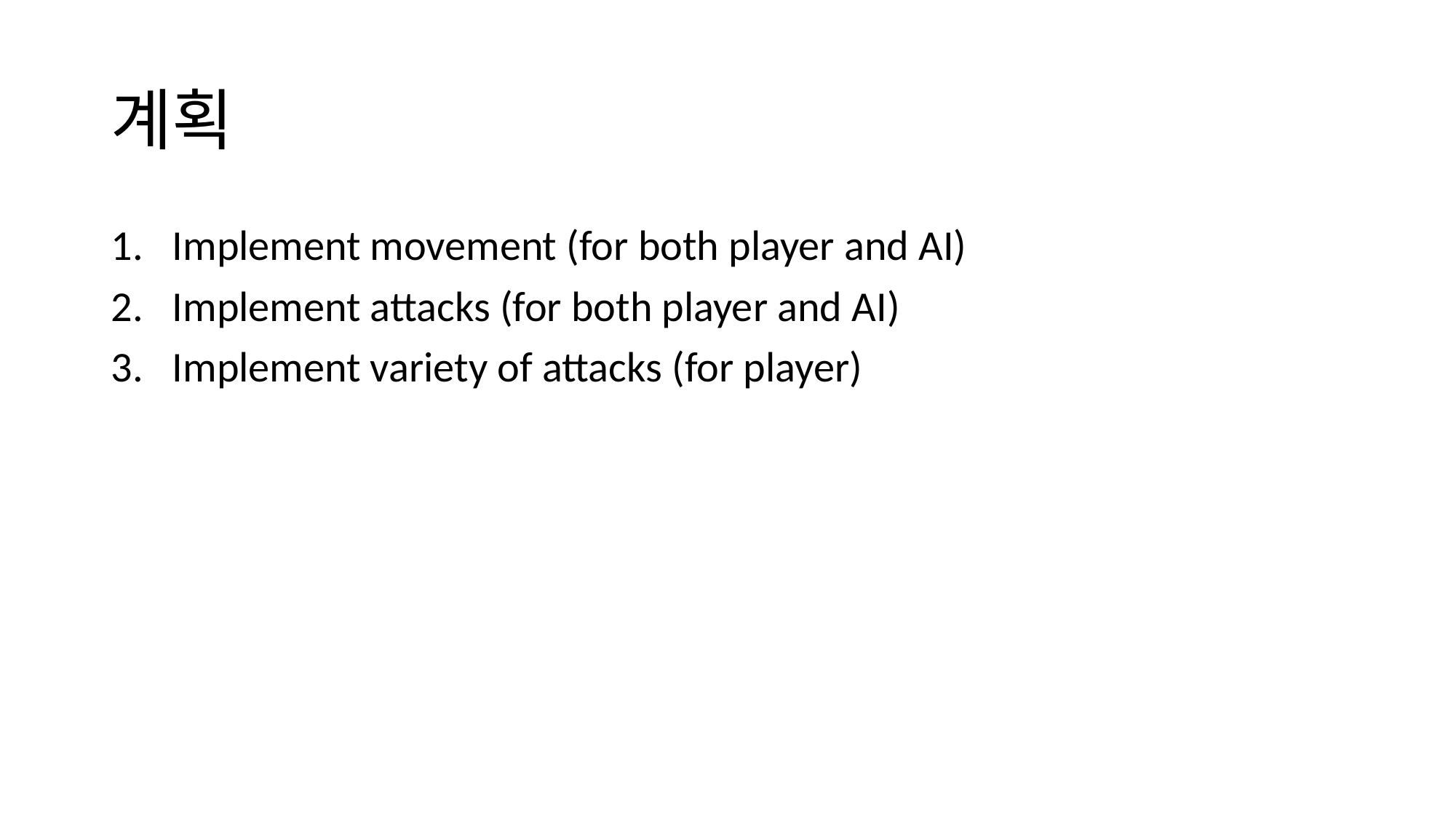

# 계획
Implement movement (for both player and AI)
Implement attacks (for both player and AI)
Implement variety of attacks (for player)